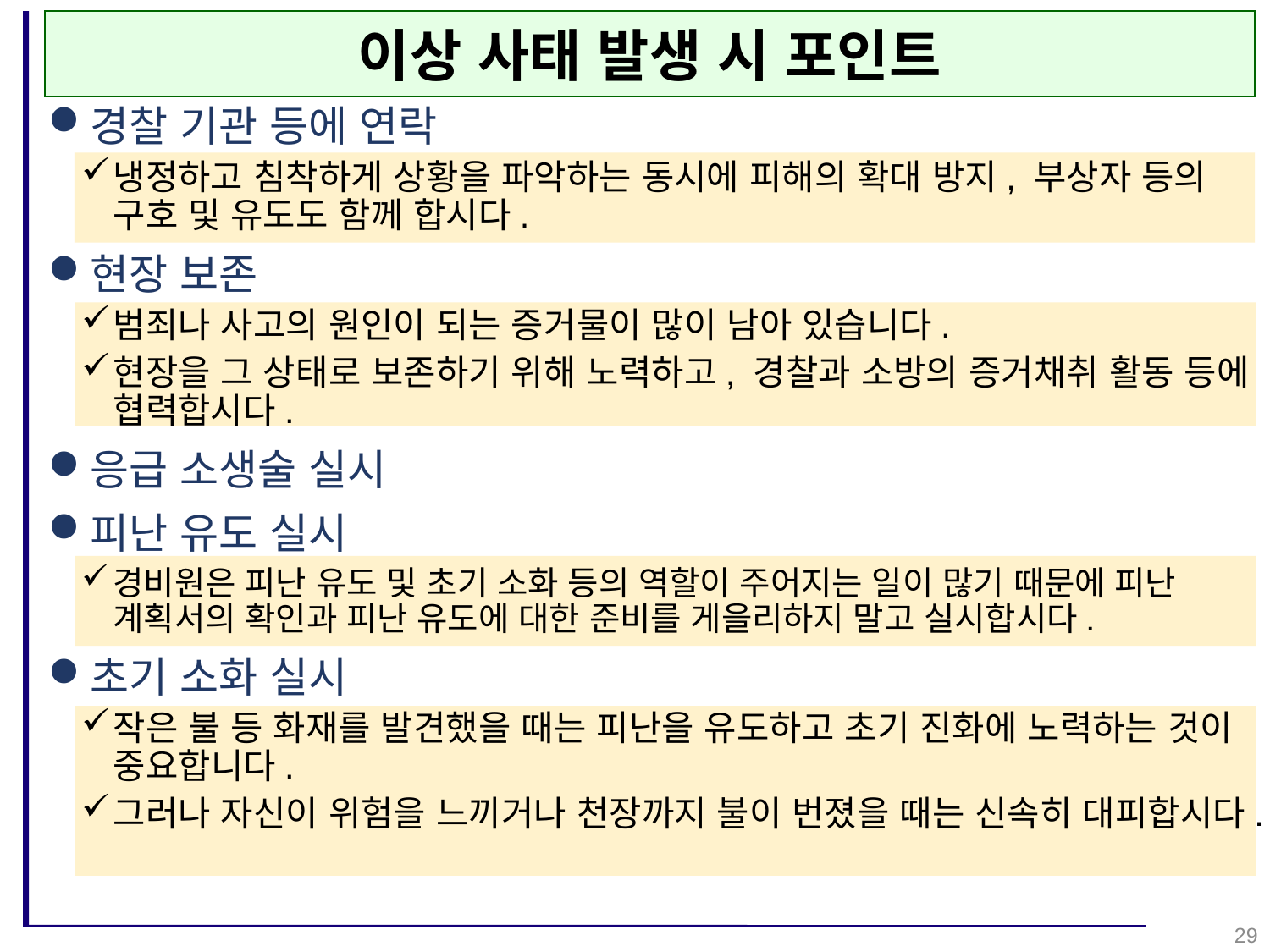

이상 사태 발생 시 포인트
경찰 기관 등에 연락
냉정하고 침착하게 상황을 파악하는 동시에 피해의 확대 방지, 부상자 등의 구호 및 유도도 함께 합시다.
현장 보존
범죄나 사고의 원인이 되는 증거물이 많이 남아 있습니다.
현장을 그 상태로 보존하기 위해 노력하고, 경찰과 소방의 증거채취 활동 등에 협력합시다.
응급 소생술 실시
피난 유도 실시
경비원은 피난 유도 및 초기 소화 등의 역할이 주어지는 일이 많기 때문에 피난 계획서의 확인과 피난 유도에 대한 준비를 게을리하지 말고 실시합시다.
초기 소화 실시
작은 불 등 화재를 발견했을 때는 피난을 유도하고 초기 진화에 노력하는 것이 중요합니다.
그러나 자신이 위험을 느끼거나 천장까지 불이 번졌을 때는 신속히 대피합시다.

29